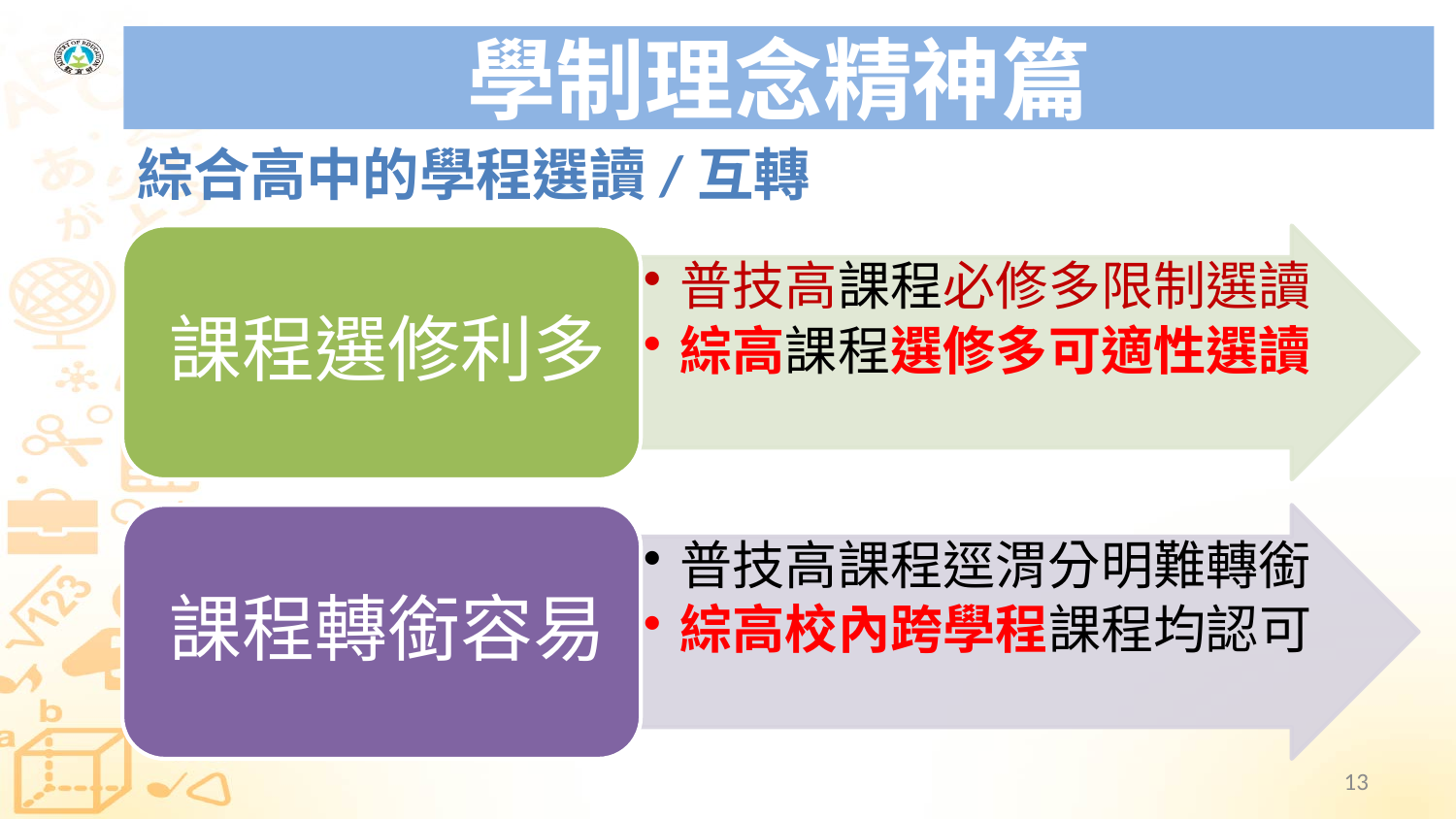

# 學制理念精神篇
綜合高中的學程選讀/互轉
普技高課程必修多限制選讀
綜高課程選修多可適性選讀
課程選修利多
普技高課程逕渭分明難轉銜
綜高校內跨學程課程均認可
課程轉銜容易
13